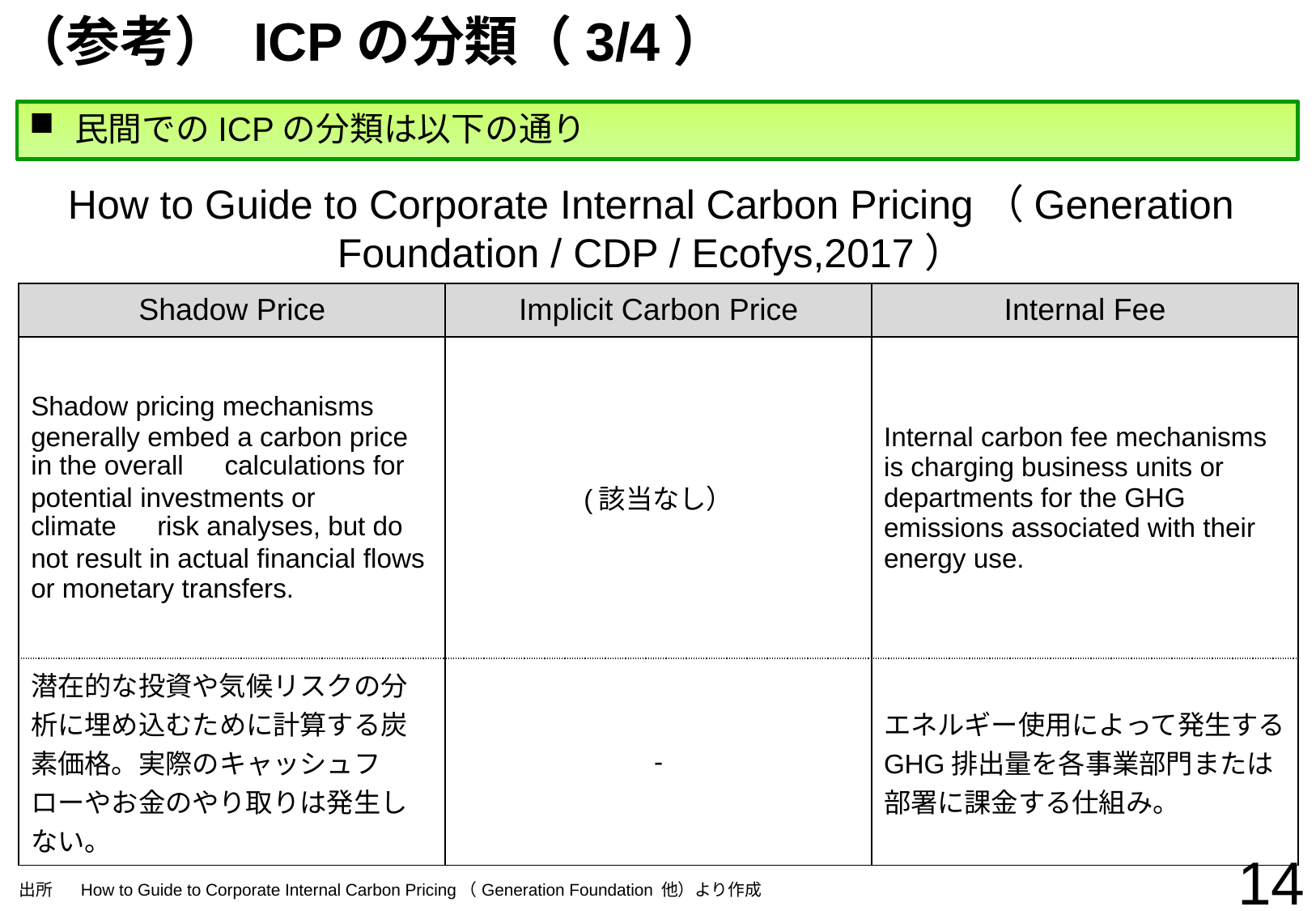

# （参考） ICPの分類（3/4）
民間でのICPの分類は以下の通り
How to Guide to Corporate Internal Carbon Pricing（Generation Foundation / CDP / Ecofys,2017）
| Shadow Price | Implicit Carbon Price | Internal Fee |
| --- | --- | --- |
| Shadow pricing mechanisms generally embed a carbon price in the overall　calculations for potential investments or climate　risk analyses, but do not result in actual financial flows or monetary transfers. | (該当なし） | Internal carbon fee mechanisms is charging business units or departments for the GHG emissions associated with their energy use. |
| 潜在的な投資や気候リスクの分析に埋め込むために計算する炭素価格。実際のキャッシュフローやお金のやり取りは発生しない。 | - | エネルギー使用によって発生するGHG排出量を各事業部門または部署に課金する仕組み。 |
14
| 出所 | How to Guide to Corporate Internal Carbon Pricing（Generation Foundation 他）より作成 |
| --- | --- |